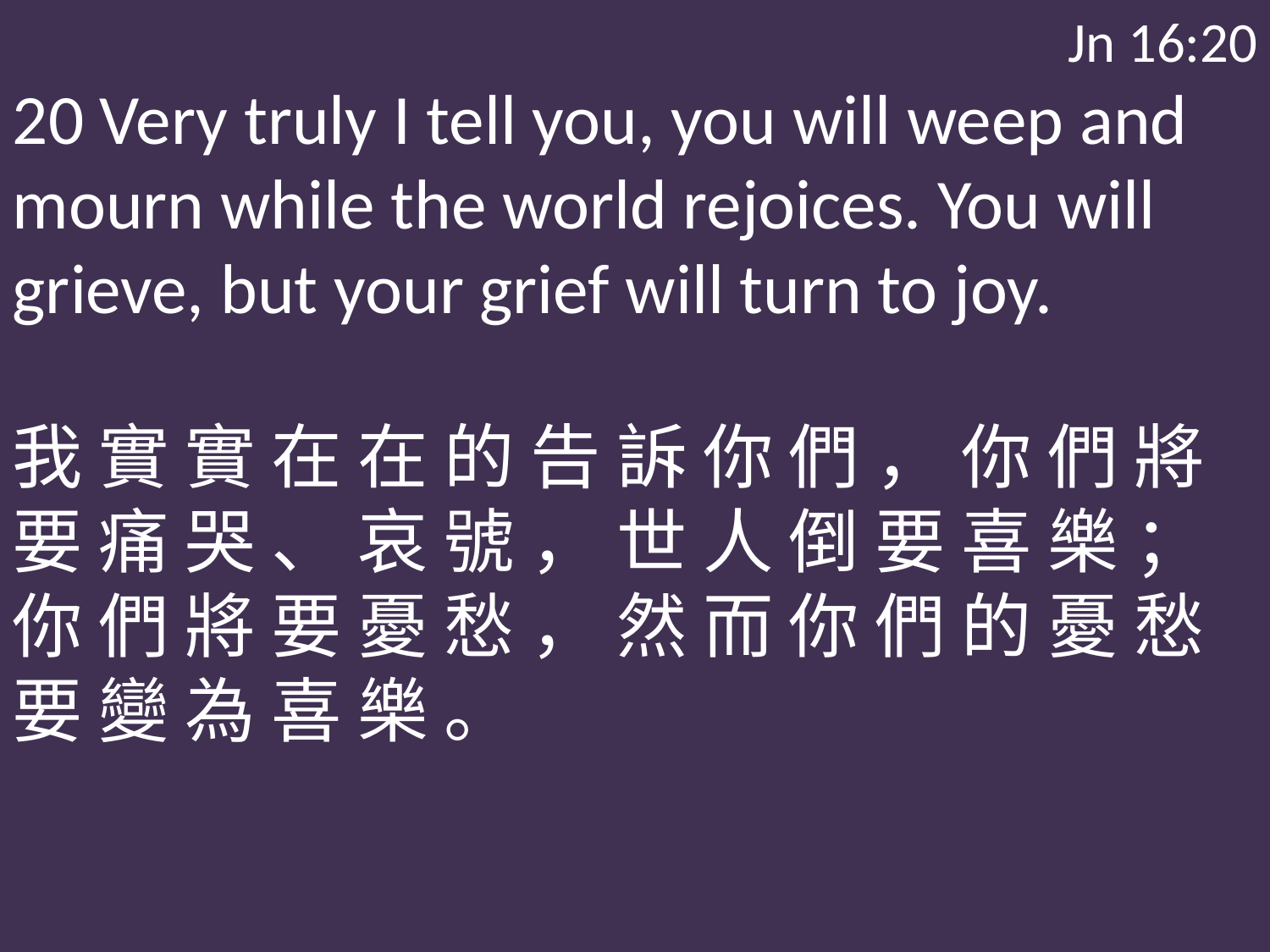

Jn 16:20
20 Very truly I tell you, you will weep and mourn while the world rejoices. You will grieve, but your grief will turn to joy.

我 實 實 在 在 的 告 訴 你 們 ， 你 們 將 要 痛 哭 、 哀 號 ， 世 人 倒 要 喜 樂 ； 你 們 將 要 憂 愁 ， 然 而 你 們 的 憂 愁 要 變 為 喜 樂 。